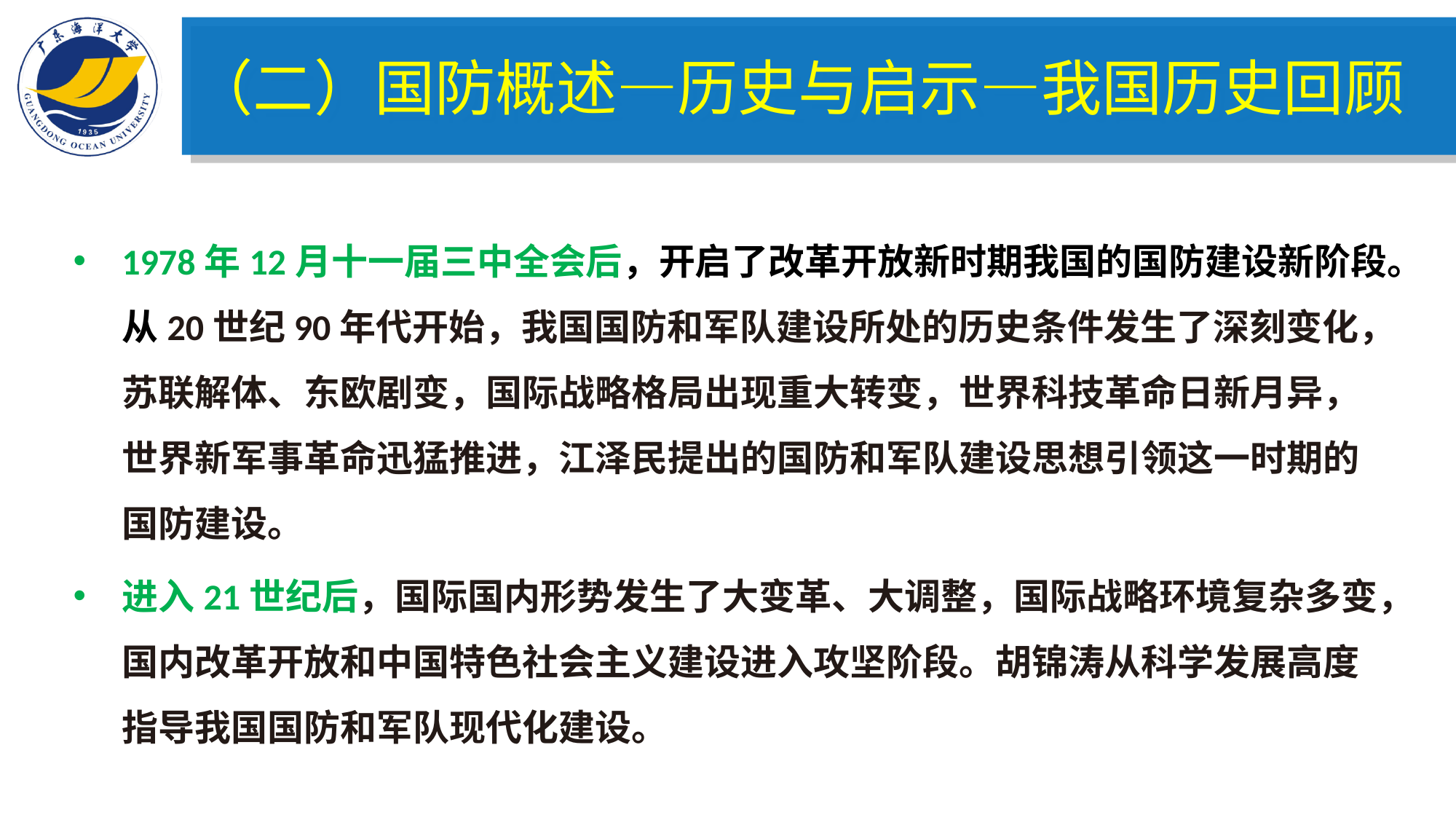

（二）国防概述—历史与启示—我国历史回顾
1978年12月十一届三中全会后，开启了改革开放新时期我国的国防建设新阶段。从20世纪90年代开始，我国国防和军队建设所处的历史条件发生了深刻变化，苏联解体、东欧剧变，国际战略格局出现重大转变，世界科技革命日新月异，世界新军事革命迅猛推进，江泽民提出的国防和军队建设思想引领这一时期的国防建设。
进入21世纪后，国际国内形势发生了大变革、大调整，国际战略环境复杂多变，国内改革开放和中国特色社会主义建设进入攻坚阶段。胡锦涛从科学发展高度指导我国国防和军队现代化建设。